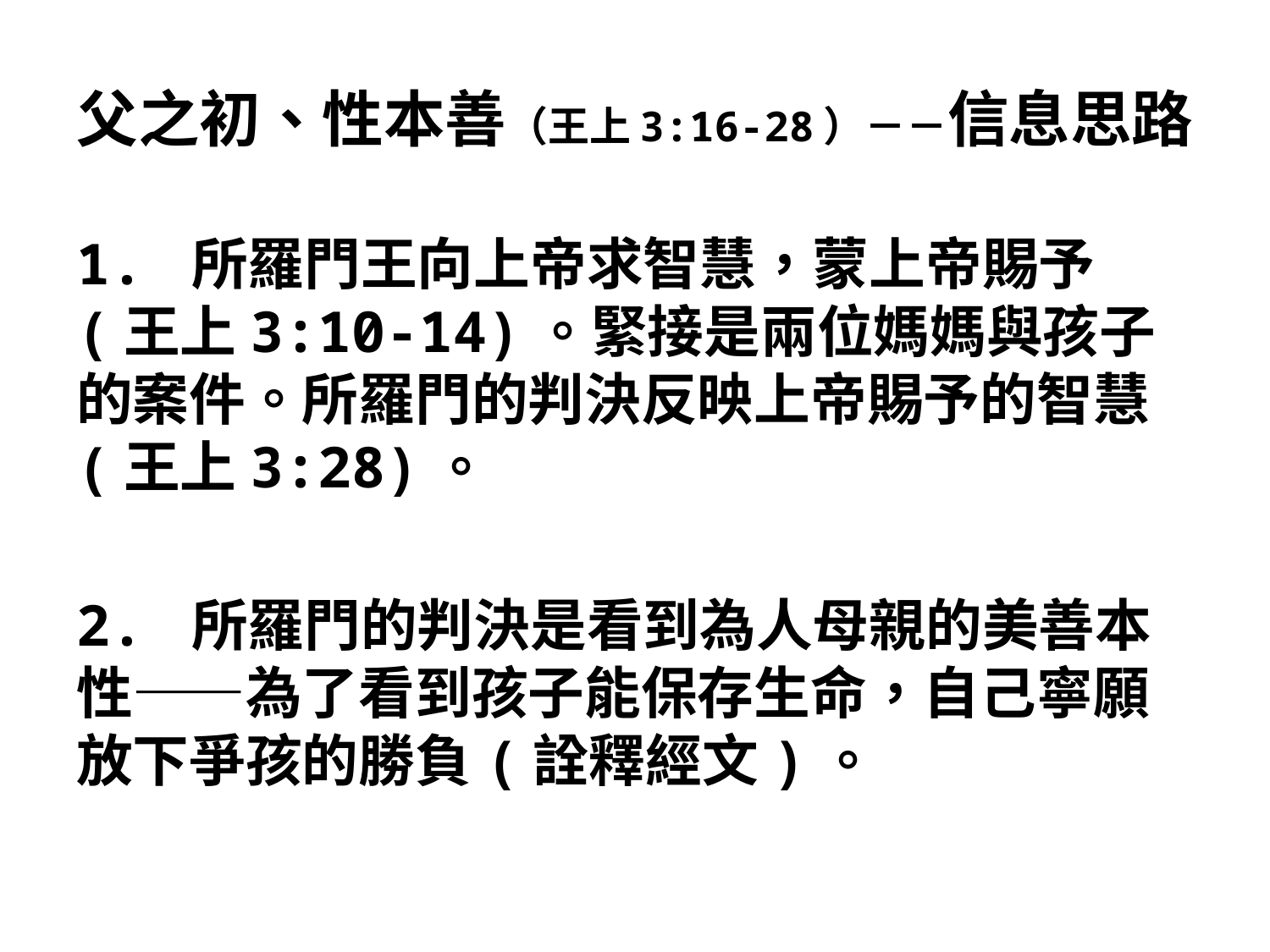

# 父之初、性本善（王上3:16-28）－－信息思路
1. 所羅門王向上帝求智慧，蒙上帝賜予(王上3:10-14)。緊接是兩位媽媽與孩子的案件。所羅門的判決反映上帝賜予的智慧(王上3:28)。

2. 所羅門的判決是看到為人母親的美善本性——為了看到孩子能保存生命，自己寧願放下爭孩的勝負(詮釋經文)。